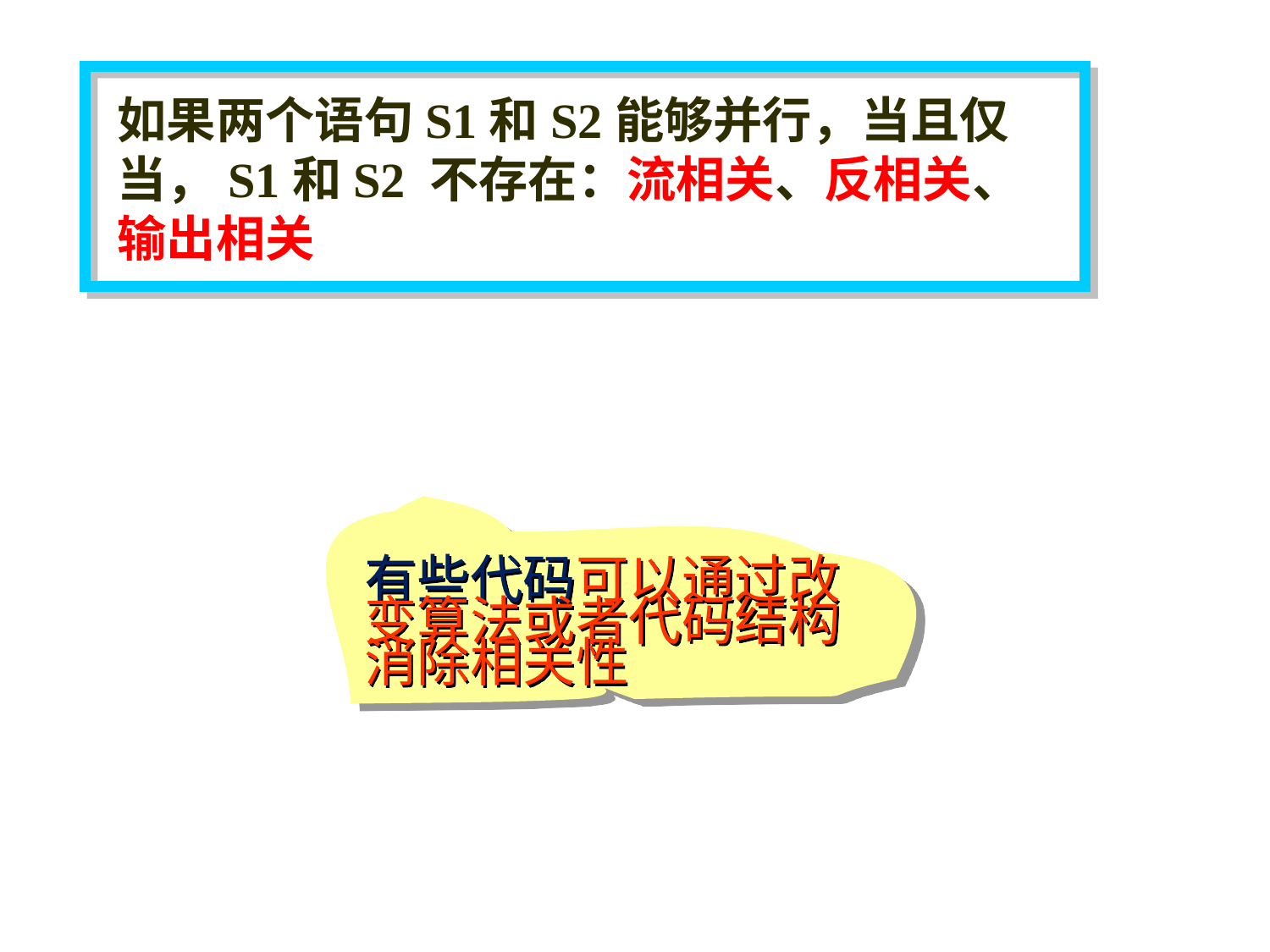

如果两个语句S1和S2能够并行，当且仅当，S1和S2 不存在：流相关、反相关、输出相关

有些代码可以通过改变算法或者代码结构消除相关性